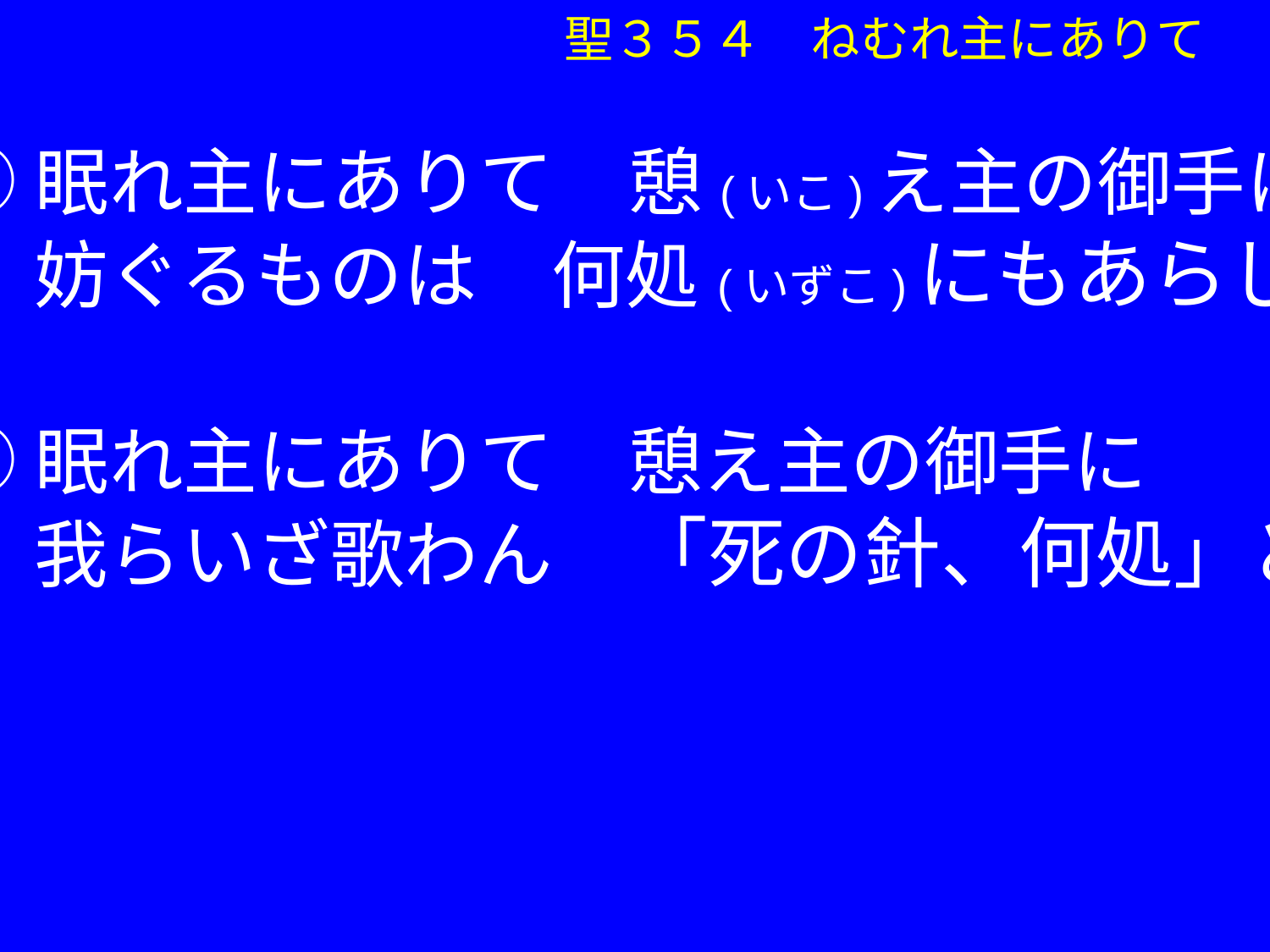

聖３５４　ねむれ主にありて
①眠れ主にありて　憩(いこ)え主の御手に
　 妨ぐるものは　何処(いずこ)にもあらじ

②眠れ主にありて　憩え主の御手に
　 我らいざ歌わん　「死の針、何処」と